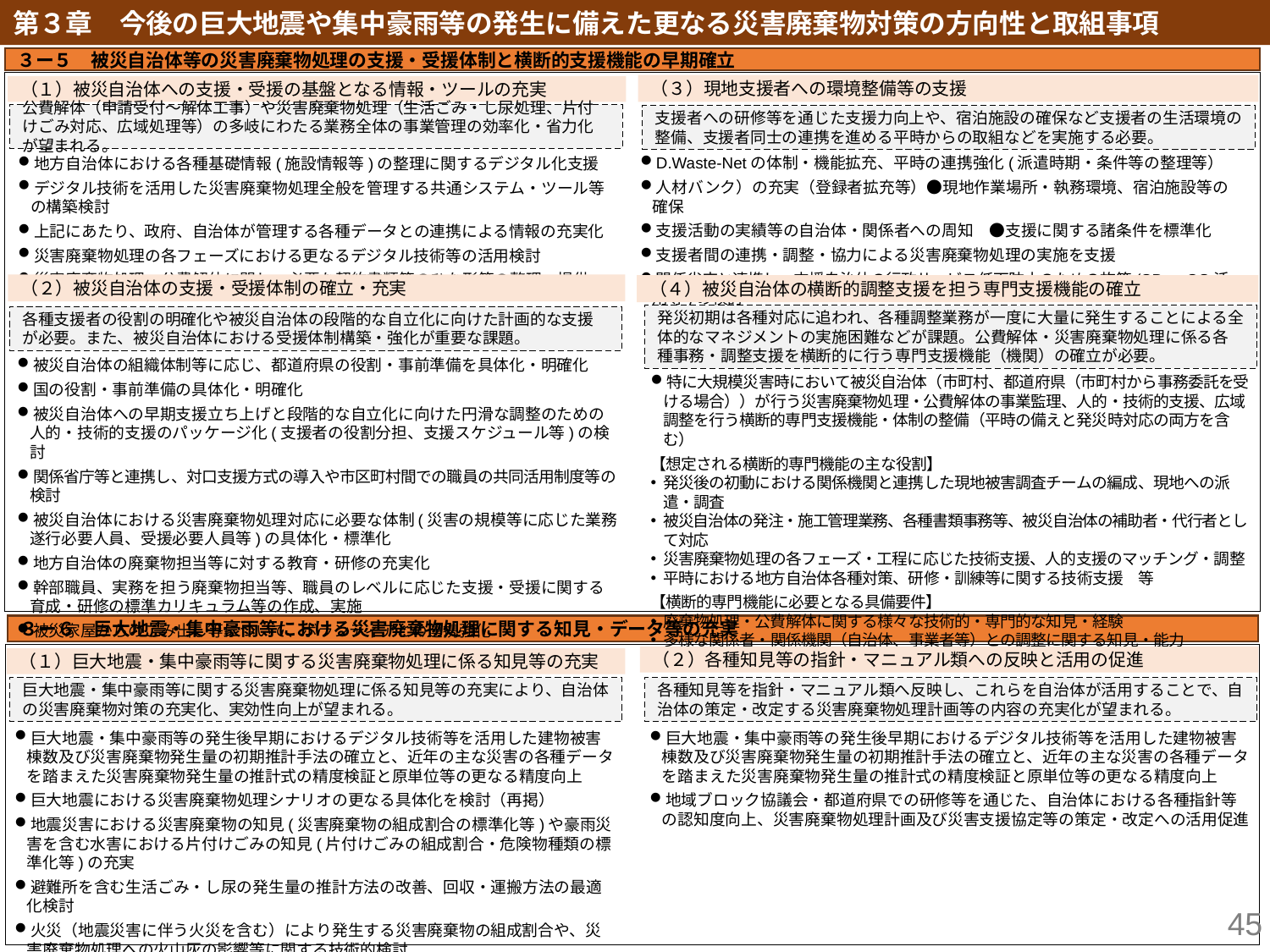

第３章　今後の巨大地震や集中豪雨等の発生に備えた更なる災害廃棄物対策の方向性と取組事項
３ー５　被災自治体等の災害廃棄物処理の支援・受援体制と横断的支援機能の早期確立

（３）現地支援者への環境整備等の支援
（１）被災自治体への支援・受援の基盤となる情報・ツールの充実
公費解体（申請受付～解体工事）や災害廃棄物処理（生活ごみ・し尿処理、片付けごみ対応、広域処理等）の多岐にわたる業務全体の事業管理の効率化・省力化が望まれる。
支援者への研修等を通じた支援力向上や、宿泊施設の確保など支援者の生活環境の整備、支援者同士の連携を進める平時からの取組などを実施する必要。
D.Waste-Netの体制・機能拡充、平時の連携強化(派遣時期・条件等の整理等）
人材バンク）の充実（登録者拡充等）●現地作業場所・執務環境、宿泊施設等の確保
支援活動の実績等の自治体・関係者への周知　●支援に関する諸条件を標準化
支援者間の連携・調整・協力による災害廃棄物処理の実施を支援
関係省庁と連携し、支援自治体の行政サービス低下防止のための施策(OB・OG活用等)の検討
地方自治体における各種基礎情報(施設情報等)の整理に関するデジタル化支援
デジタル技術を活用した災害廃棄物処理全般を管理する共通システム・ツール等の構築検討
上記にあたり、政府、自治体が管理する各種データとの連携による情報の充実化
災害廃棄物処理の各フェーズにおける更なるデジタル技術等の活用検討
災害廃棄物処理・公費解体に関し、必要な契約書類等のひな形等の整理、提供
（２）被災自治体の支援・受援体制の確立・充実
（４）被災自治体の横断的調整支援を担う専門支援機能の確立
発災初期は各種対応に追われ、各種調整業務が一度に大量に発生することによる全体的なマネジメントの実施困難などが課題。公費解体・災害廃棄物処理に係る各種事務・調整支援を横断的に行う専門支援機能（機関）の確立が必要。
各種支援者の役割の明確化や被災自治体の段階的な自立化に向けた計画的な支援が必要。また、被災自治体における受援体制構築・強化が重要な課題。
被災自治体の組織体制等に応じ、都道府県の役割・事前準備を具体化・明確化
国の役割・事前準備の具体化・明確化
被災自治体への早期支援立ち上げと段階的な自立化に向けた円滑な調整のための人的・技術的支援のパッケージ化(支援者の役割分担、支援スケジュール等)の検討
関係省庁等と連携し、対口支援方式の導入や市区町村間での職員の共同活用制度等の検討
被災自治体における災害廃棄物処理対応に必要な体制(災害の規模等に応じた業務遂行必要人員、受援必要人員等)の具体化・標準化
地方自治体の廃棄物担当等に対する教育・研修の充実化
幹部職員、実務を担う廃棄物担当等、職員のレベルに応じた支援・受援に関する育成・研修の標準カリキュラム等の作成、実施
被災家屋からのごみ出し等について、ボランティアとの連携強化
特に大規模災害時において被災自治体（市町村、都道府県（市町村から事務委託を受ける場合））が行う災害廃棄物処理・公費解体の事業監理、人的・技術的支援、広域調整を行う横断的専門支援機能・体制の整備（平時の備えと発災時対応の両方を含む）
【想定される横断的専門機能の主な役割】
発災後の初動における関係機関と連携した現地被害調査チームの編成、現地への派遣・調査
被災自治体の発注・施工管理業務、各種書類事務等、被災自治体の補助者・代行者として対応
災害廃棄物処理の各フェーズ・工程に応じた技術支援、人的支援のマッチング・調整
平時における地方自治体各種対策、研修・訓練等に関する技術支援　等
【横断的専門機能に必要となる具備要件】
廃棄物処理・公費解体に関する様々な技術的・専門的な知見・経験
多様な関係者・関係機関（自治体、事業者等）との調整に関する知見・能力
広域的な連携に関する知見・能力　等
３ー６　巨大地震・集中豪雨等における災害廃棄物処理に関する知見・データ等の充実

（２）各種知見等の指針・マニュアル類への反映と活用の促進
（１）巨大地震・集中豪雨等に関する災害廃棄物処理に係る知見等の充実
巨大地震・集中豪雨等に関する災害廃棄物処理に係る知見等の充実により、自治体の災害廃棄物対策の充実化、実効性向上が望まれる。
各種知見等を指針・マニュアル類へ反映し、これらを自治体が活用することで、自治体の策定・改定する災害廃棄物処理計画等の内容の充実化が望まれる。
巨大地震・集中豪雨等の発生後早期におけるデジタル技術等を活用した建物被害棟数及び災害廃棄物発生量の初期推計手法の確立と、近年の主な災害の各種データを踏まえた災害廃棄物発生量の推計式の精度検証と原単位等の更なる精度向上
巨大地震における災害廃棄物処理シナリオの更なる具体化を検討（再掲）
地震災害における災害廃棄物の知見(災害廃棄物の組成割合の標準化等)や豪雨災害を含む水害における片付けごみの知見(片付けごみの組成割合・危険物種類の標準化等)の充実
避難所を含む生活ごみ・し尿の発生量の推計方法の改善、回収・運搬方法の最適化検討
火災（地震災害に伴う火災を含む）により発生する災害廃棄物の組成割合や、災害廃棄物処理への火山灰の影響等に関する技術的検討
関係省庁・関係部局と連携し、(事前)復興計画を踏まえた災害廃棄物処理の在り方の検討

巨大地震・集中豪雨等の発生後早期におけるデジタル技術等を活用した建物被害棟数及び災害廃棄物発生量の初期推計手法の確立と、近年の主な災害の各種データを踏まえた災害廃棄物発生量の推計式の精度検証と原単位等の更なる精度向上
地域ブロック協議会・都道府県での研修等を通じた、自治体における各種指針等の認知度向上、災害廃棄物処理計画及び災害支援協定等の策定・改定への活用促進

45